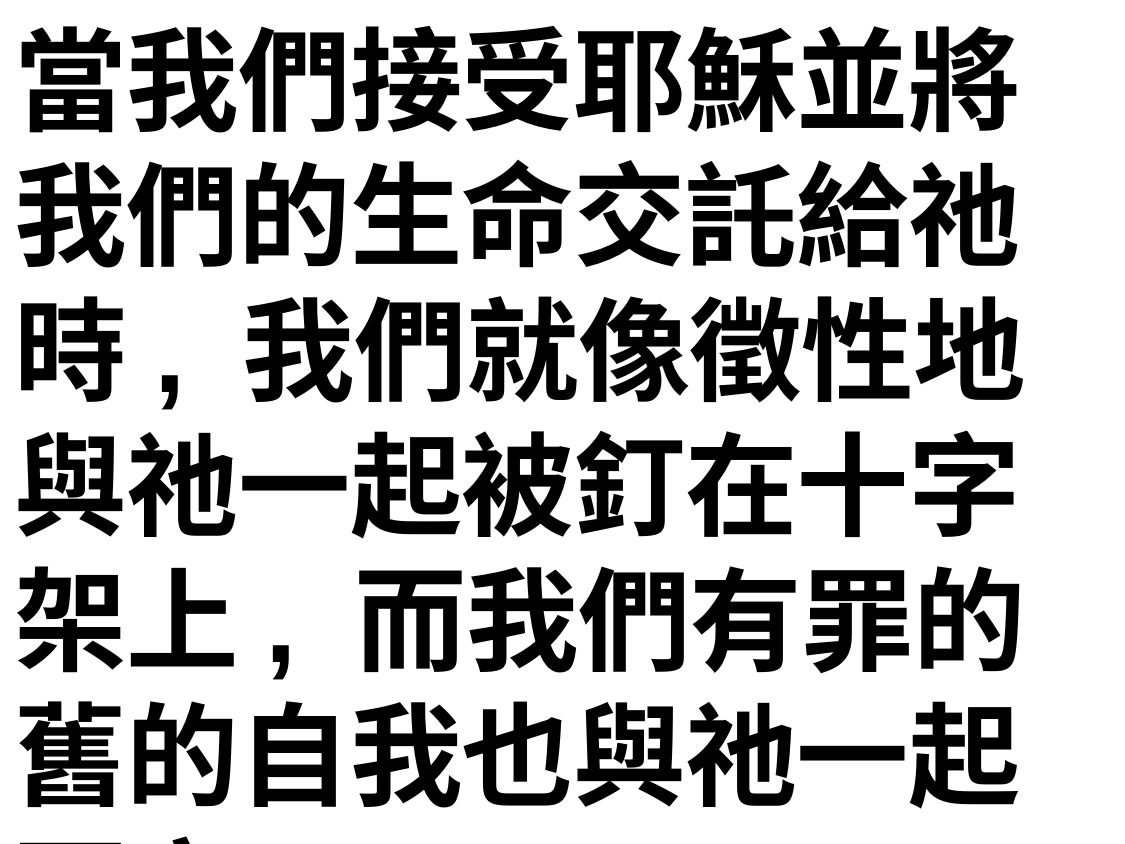

當我們接受耶穌並將我們的生命交託給祂時, 我們就像徵性地與祂一起被釘在十字架上, 而我們有罪的舊的自我也與祂一起死亡。